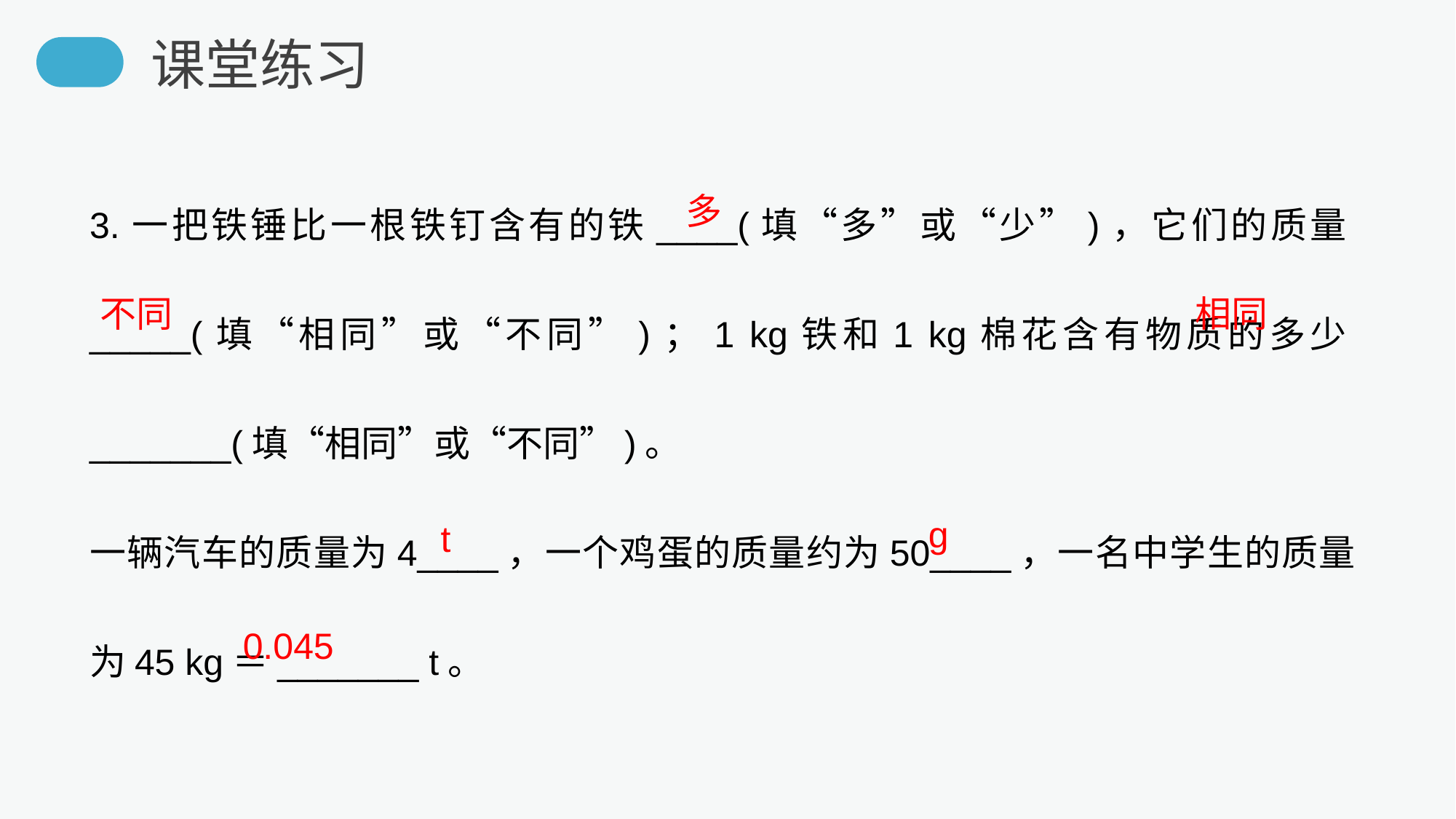

课堂练习
3.一把铁锤比一根铁钉含有的铁____(填“多”或“少”)，它们的质量_____(填“相同”或“不同”)；1 kg铁和1 kg棉花含有物质的多少_______(填“相同”或“不同”)。
一辆汽车的质量为4____，一个鸡蛋的质量约为50____，一名中学生的质量为45 kg＝_______ t。
多
不同
相同
g
t
0.045